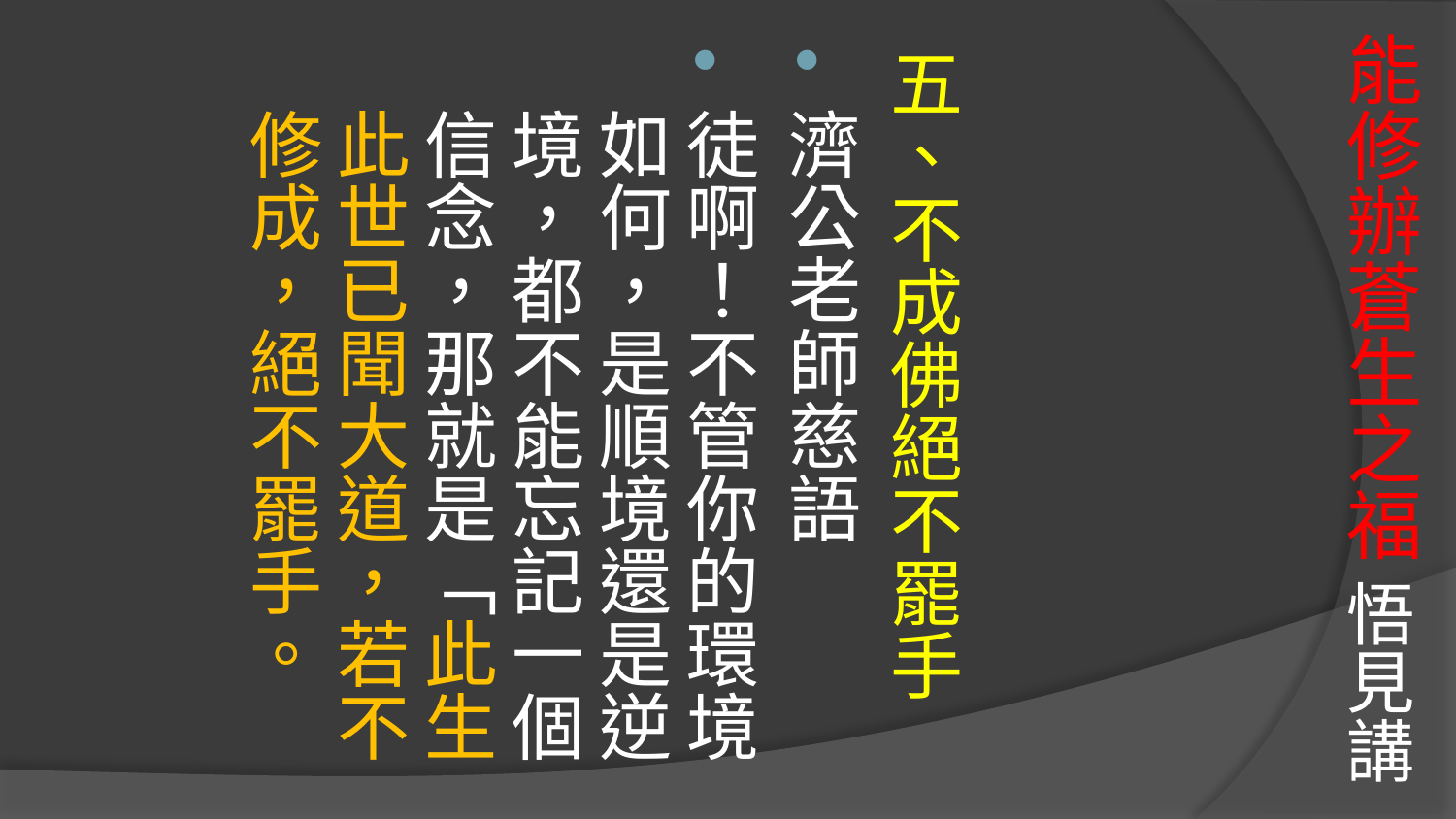

# 能修辦蒼生之福 悟見講
五、不成佛絕不罷手
濟公老師慈語
徒啊！不管你的環境如何，是順境還是逆境，都不能忘記一個信念，那就是「此生此世已聞大道，若不修成，絕不罷手。